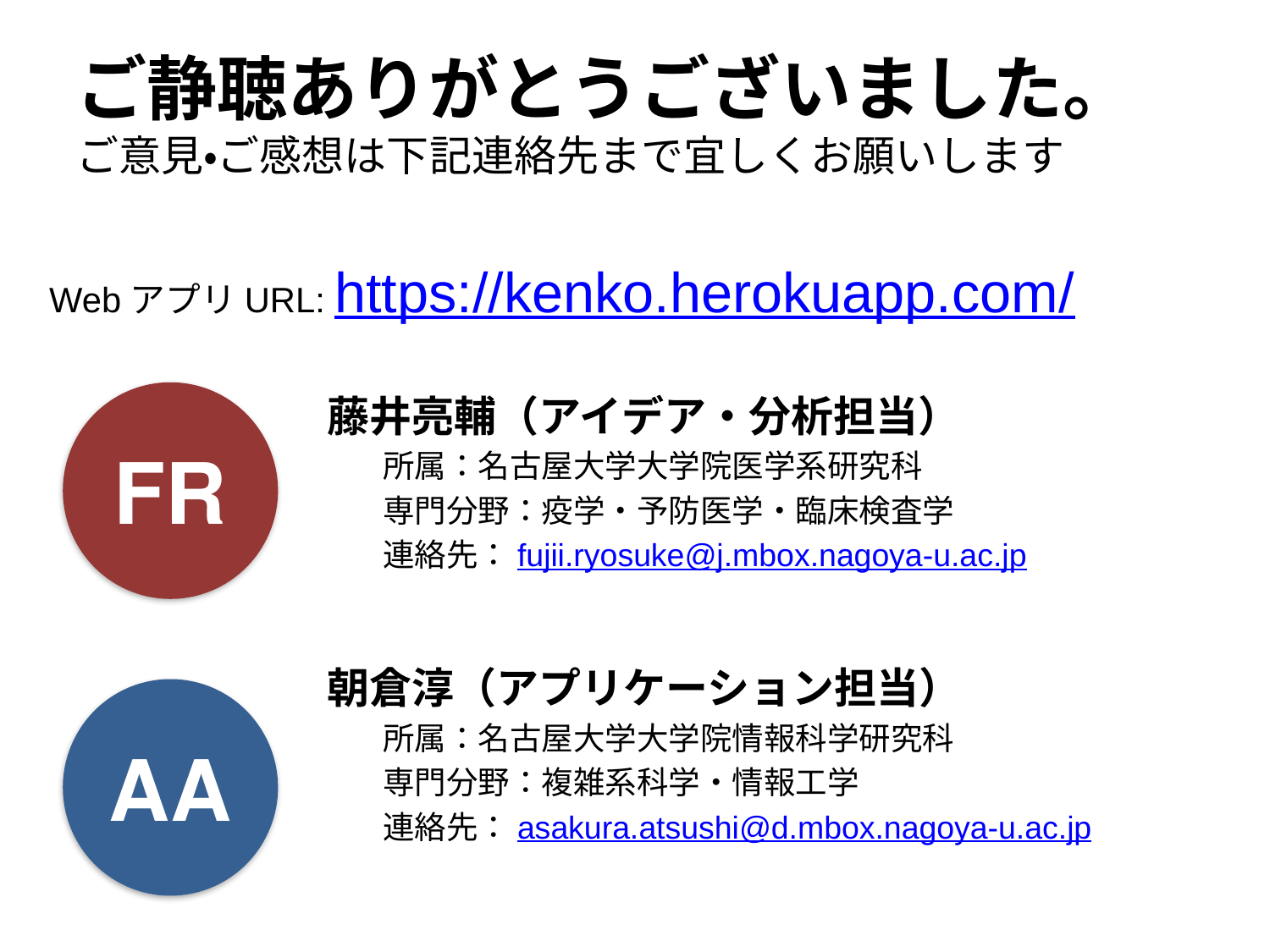

# ご静聴ありがとうございました。 ご意見・ご感想は下記連絡先まで宜しくお願いします
WebアプリURL: https://kenko.herokuapp.com/
FR
藤井亮輔（アイデア・分析担当）
所属：名古屋大学大学院医学系研究科
専門分野：疫学・予防医学・臨床検査学
連絡先：fujii.ryosuke@j.mbox.nagoya-u.ac.jp

朝倉淳（アプリケーション担当）
所属：名古屋大学大学院情報科学研究科
専門分野：複雑系科学・情報工学
連絡先：asakura.atsushi@d.mbox.nagoya-u.ac.jp
AA